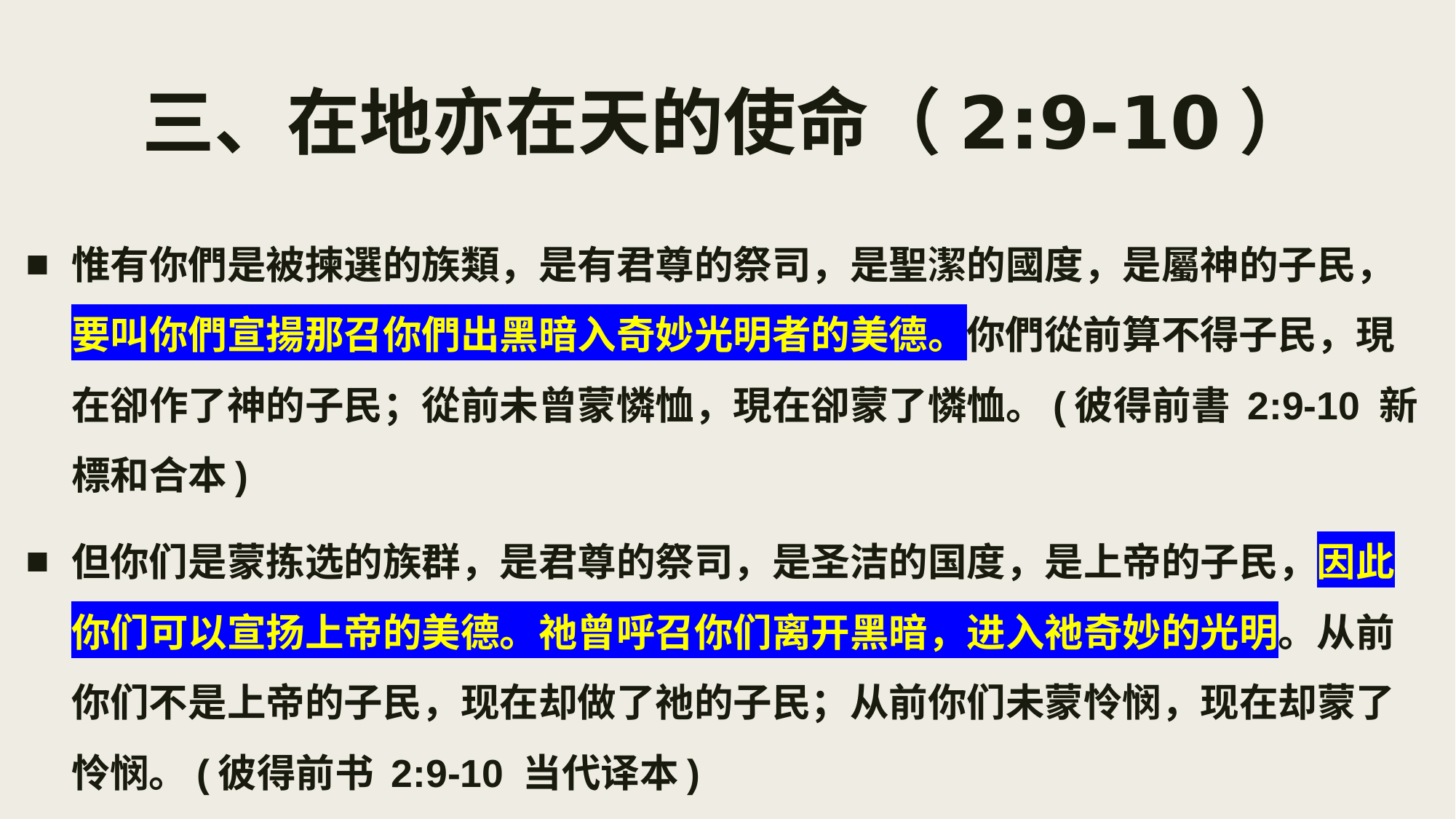

# 三、在地亦在天的使命（2:9-10）
惟有你們是被揀選的族類，是有君尊的祭司，是聖潔的國度，是屬神的子民，要叫你們宣揚那召你們出黑暗入奇妙光明者的美德。你們從前算不得子民，現在卻作了神的子民；從前未曾蒙憐恤，現在卻蒙了憐恤。(彼得前書 2:9-10 新標和合本)
但你们是蒙拣选的族群，是君尊的祭司，是圣洁的国度，是上帝的子民，因此你们可以宣扬上帝的美德。祂曾呼召你们离开黑暗，进入祂奇妙的光明。从前你们不是上帝的子民，现在却做了祂的子民；从前你们未蒙怜悯，现在却蒙了怜悯。(彼得前书 2:9-10 当代译本)